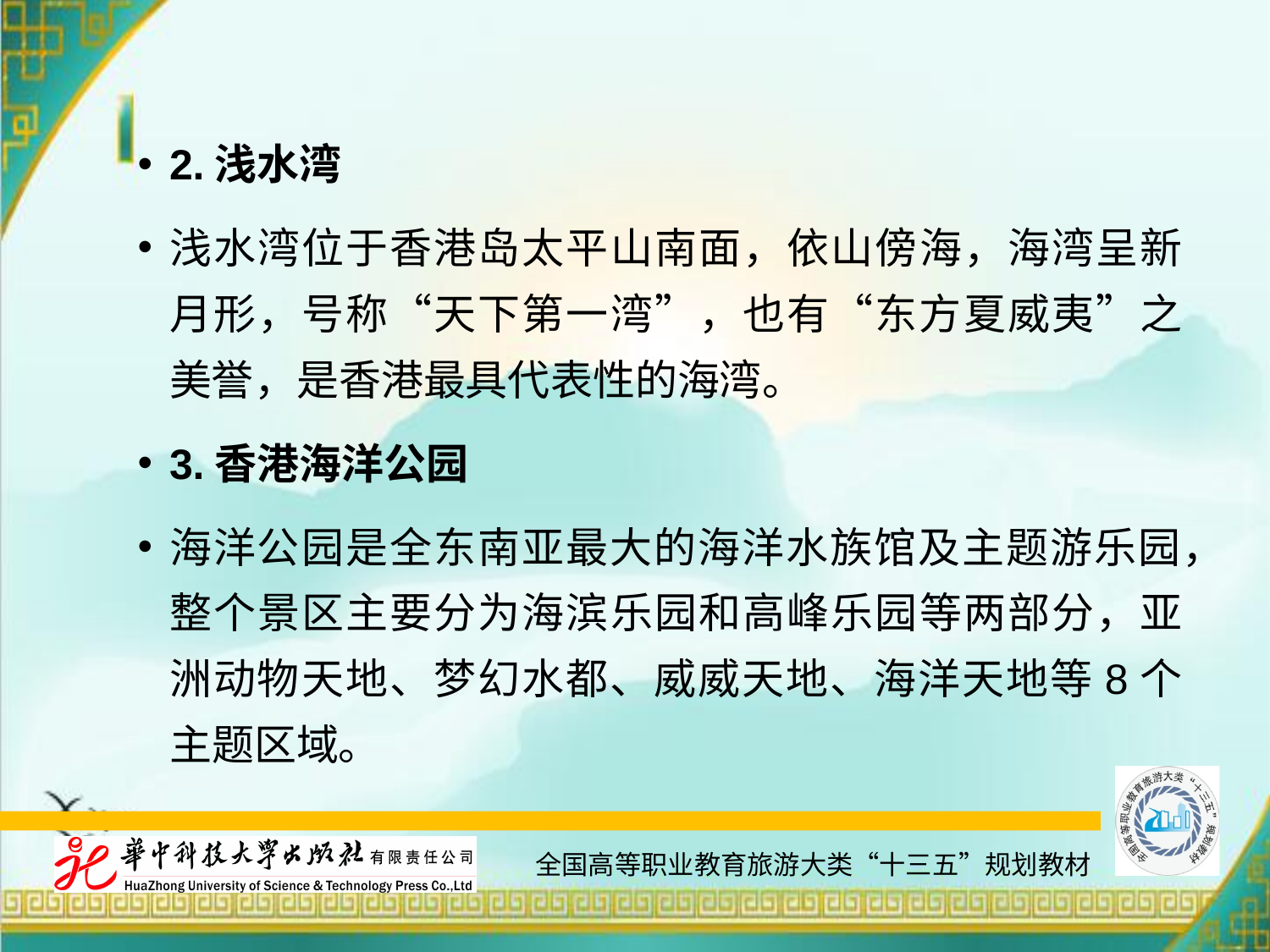

#
2.浅水湾
浅水湾位于香港岛太平山南面，依山傍海，海湾呈新月形，号称“天下第一湾”，也有“东方夏威夷”之美誉，是香港最具代表性的海湾。
3.香港海洋公园
海洋公园是全东南亚最大的海洋水族馆及主题游乐园，整个景区主要分为海滨乐园和高峰乐园等两部分，亚洲动物天地、梦幻水都、威威天地、海洋天地等8个主题区域。